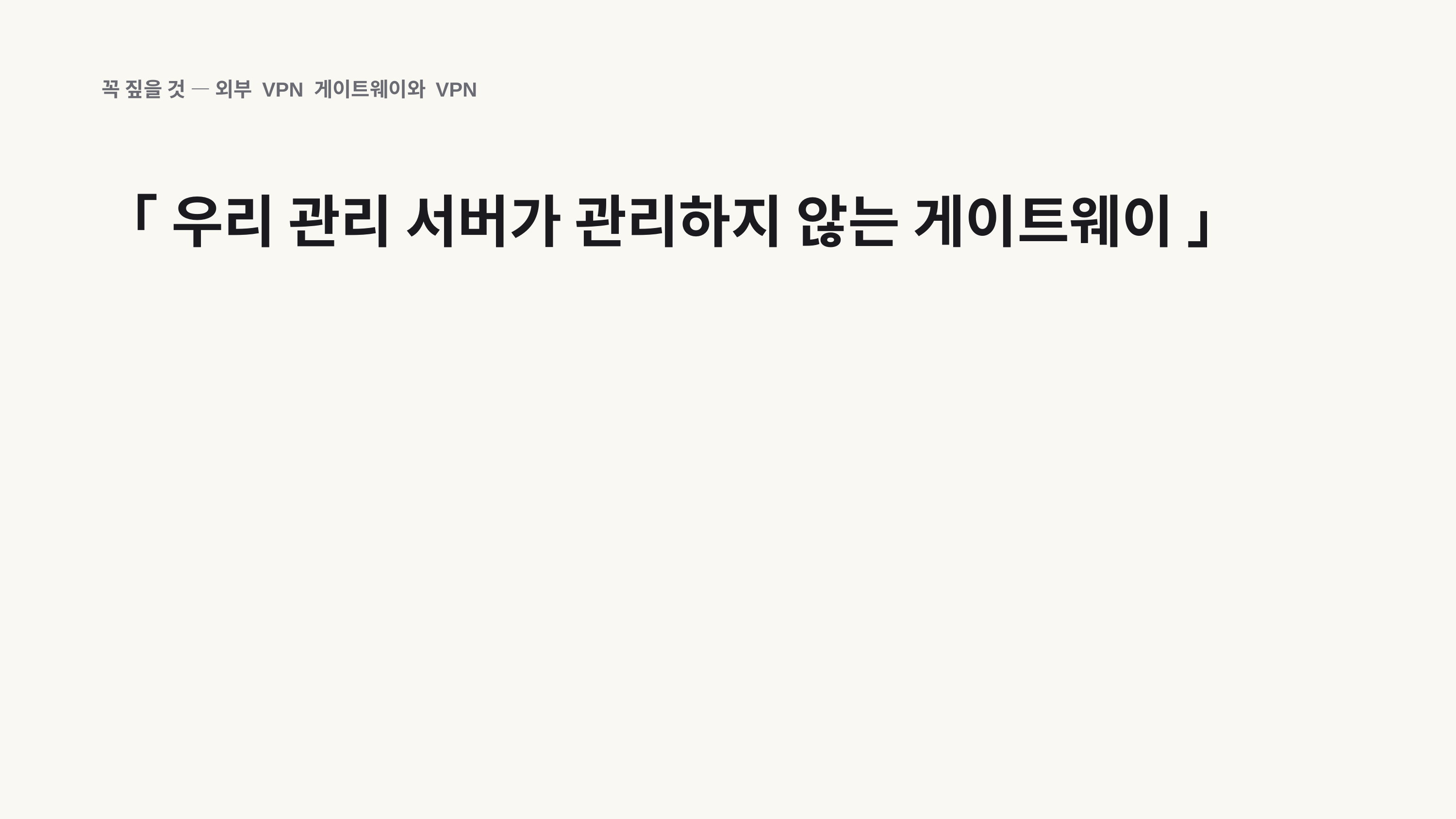

꼭 짚을 것 — 외부 VPN 게이트웨이와 VPN
「 우리 관리 서버가 관리하지 않는 게이트웨이 」